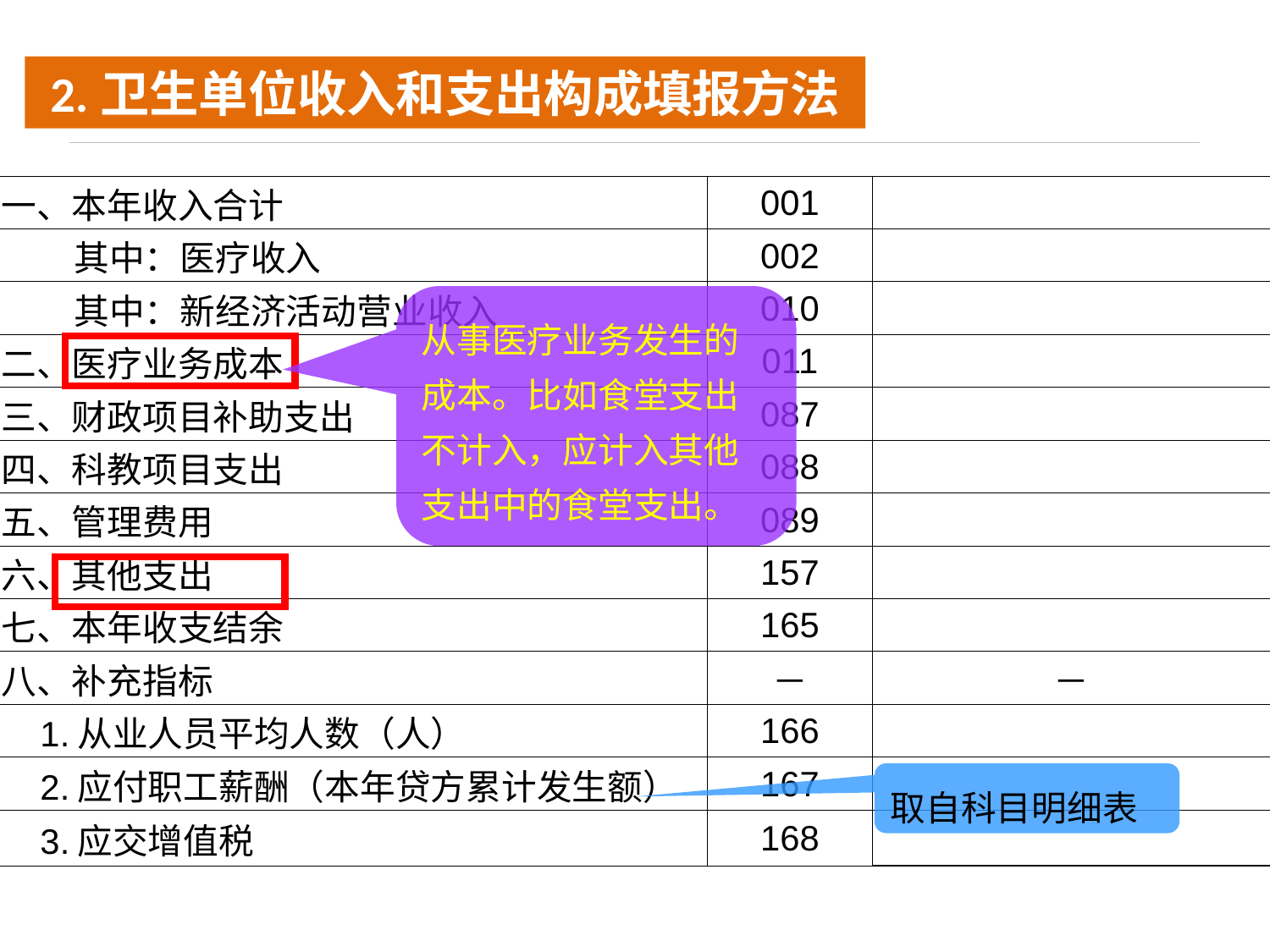

2.卫生单位收入和支出构成填报方法

| 一、本年收入合计 | 001 |  |
| --- | --- | --- |
| 其中：医疗收入 | 002 |  |
| 其中：新经济活动营业收入 | 010 |  |
| 二、医疗业务成本 | 011 |  |
| 三、财政项目补助支出 | 087 |  |
| 四、科教项目支出 | 088 |  |
| 五、管理费用 | 089 |  |
| 六、其他支出 | 157 |  |
| 七、本年收支结余 | 165 |  |
| 八、补充指标 | － | － |
| 1.从业人员平均人数（人） | 166 |  |
| 2.应付职工薪酬（本年贷方累计发生额） | 167 |  |
| 3.应交增值税 | 168 |  |
从事医疗业务发生的成本。比如食堂支出不计入，应计入其他支出中的食堂支出。

取自科目明细表